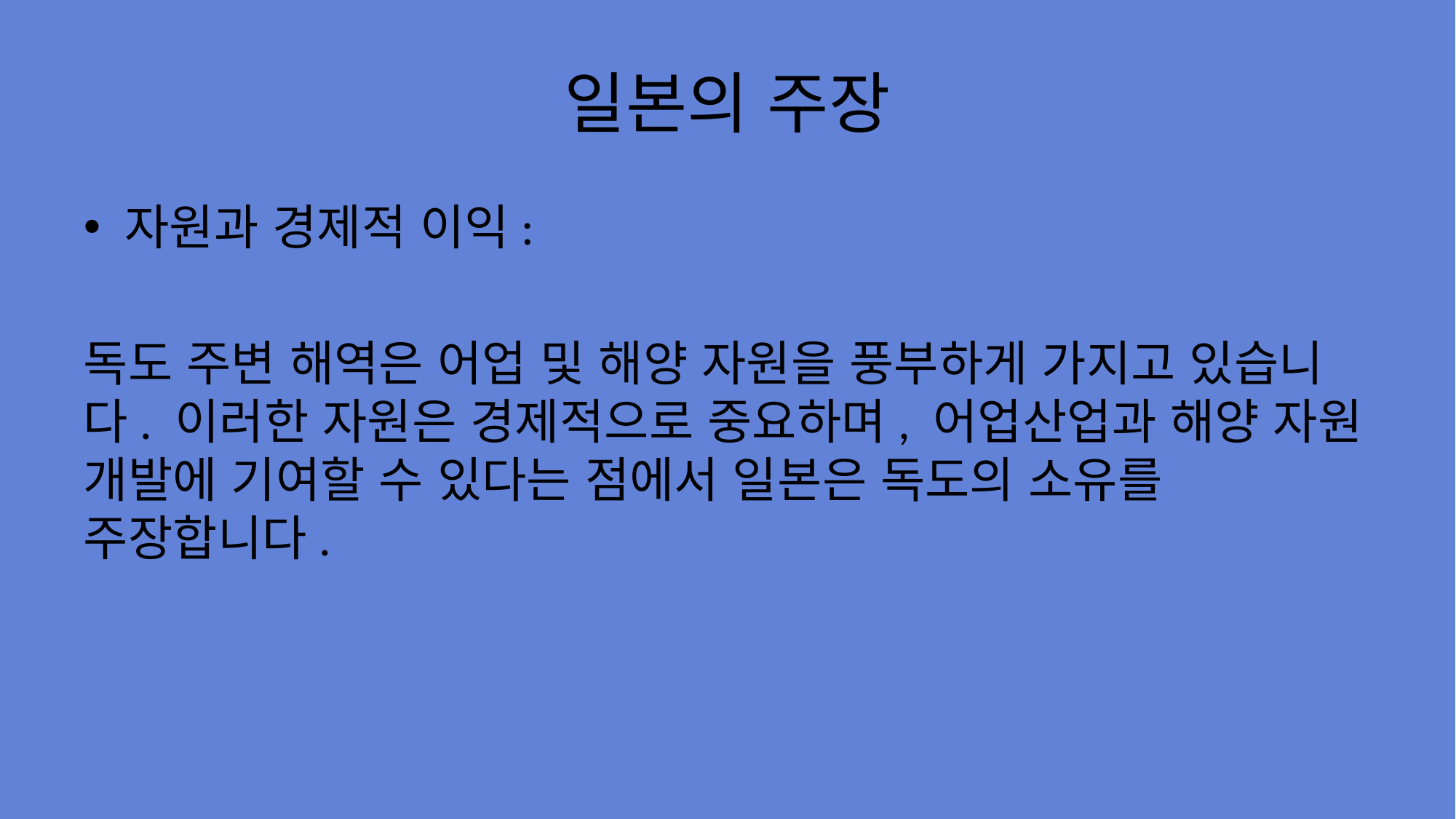

# 일본의 주장
자원과 경제적 이익:

독도 주변 해역은 어업 및 해양 자원을 풍부하게 가지고 있습니다. 이러한 자원은 경제적으로 중요하며, 어업산업과 해양 자원 개발에 기여할 수 있다는 점에서 일본은 독도의 소유를 주장합니다.